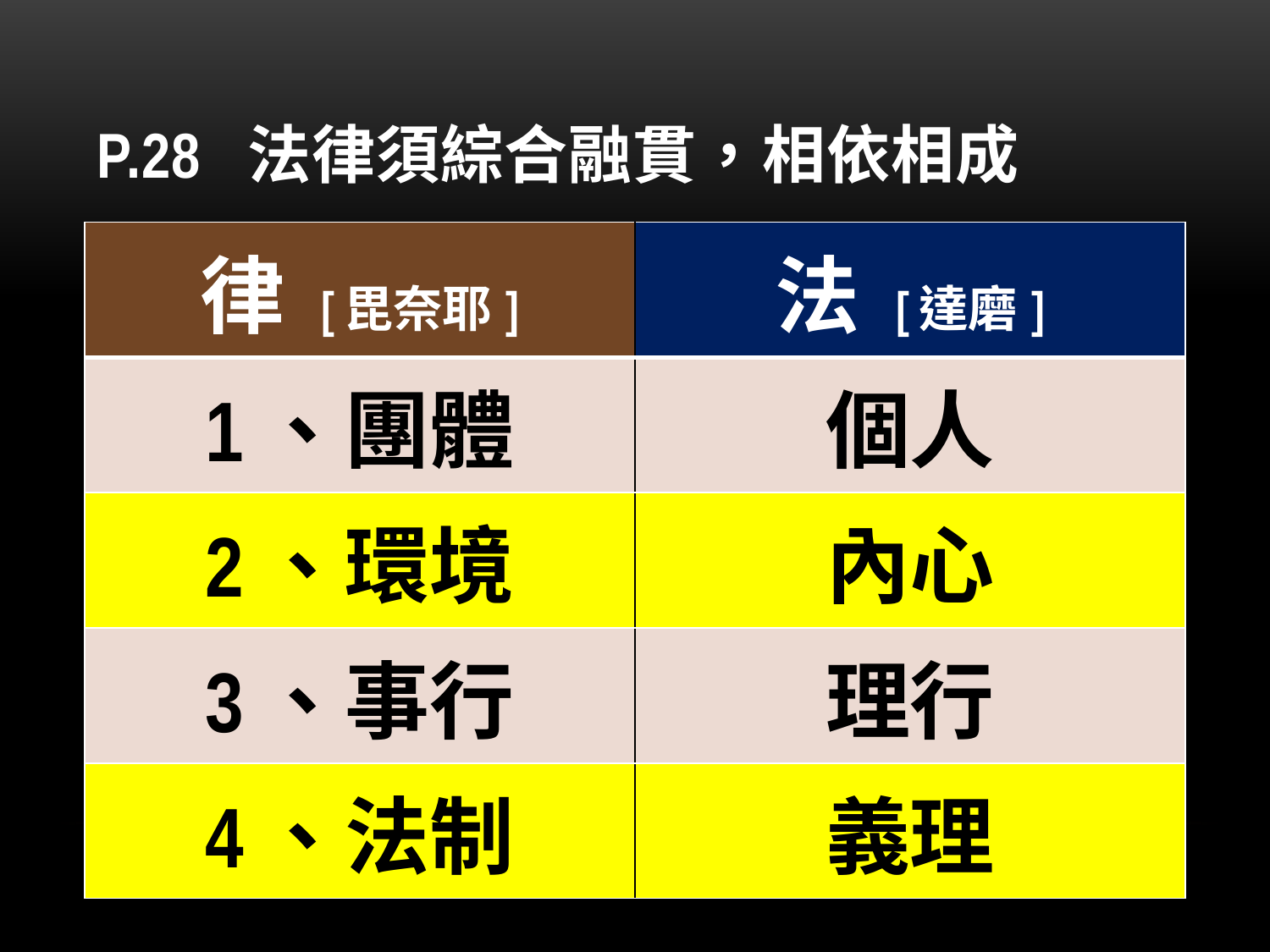

# P.28  法律須綜合融貫，相依相成
| 律 [毘奈耶] | 法 [達磨] |
| --- | --- |
| 1、團體 | 個人 |
| 2、環境 | 內心 |
| 3、事行 | 理行 |
| 4、法制 | 義理 |